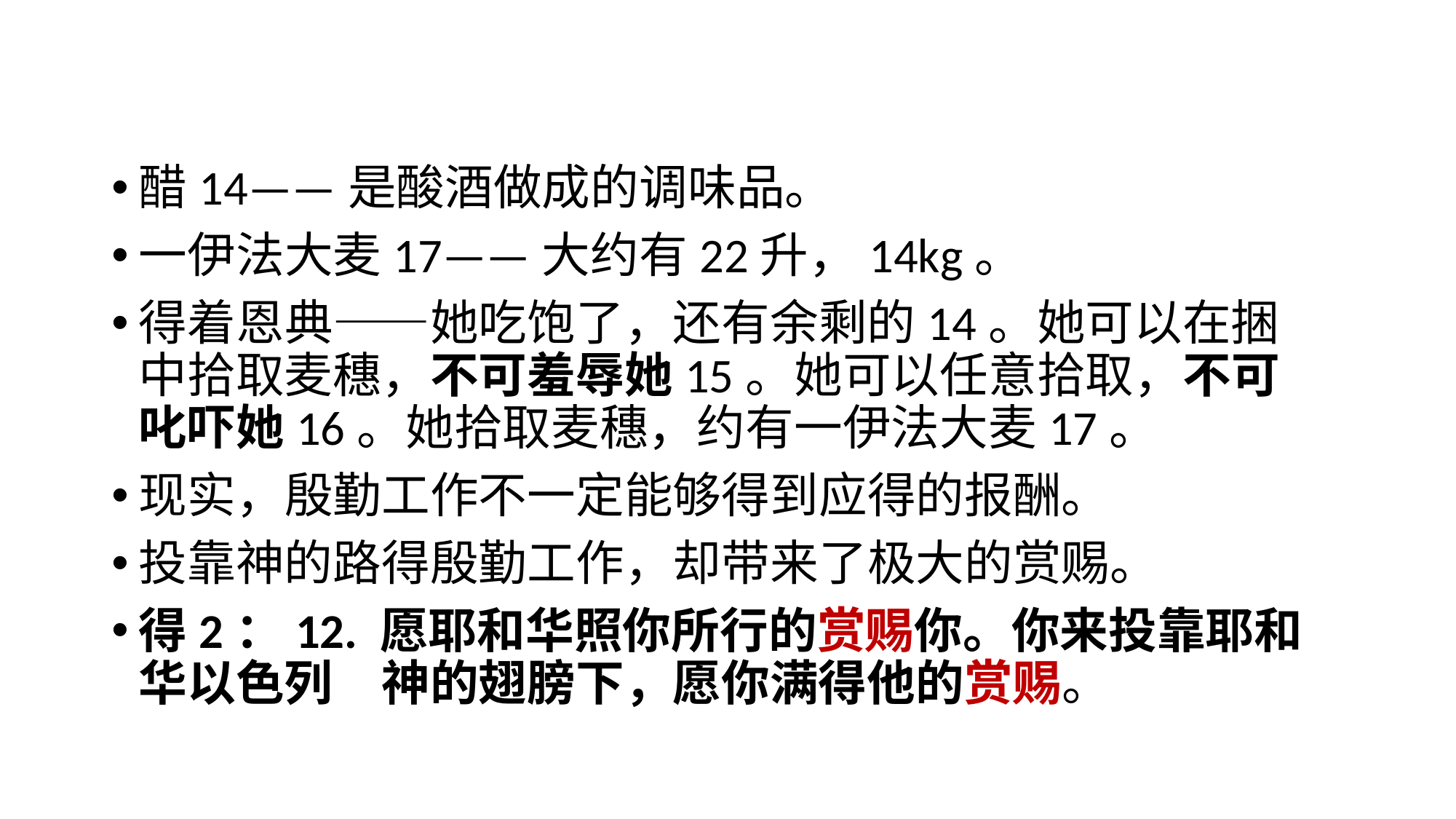

醋14——是酸酒做成的调味品。
一伊法大麦17——大约有22升，14kg。
得着恩典——她吃饱了，还有余剩的14。她可以在捆中拾取麦穗，不可羞辱她15。她可以任意拾取，不可叱吓她16。她拾取麦穗，约有一伊法大麦17。
现实，殷勤工作不一定能够得到应得的报酬。
投靠神的路得殷勤工作，却带来了极大的赏赐。
得2：12. 愿耶和华照你所行的赏赐你。你来投靠耶和华以色列　神的翅膀下，愿你满得他的赏赐。